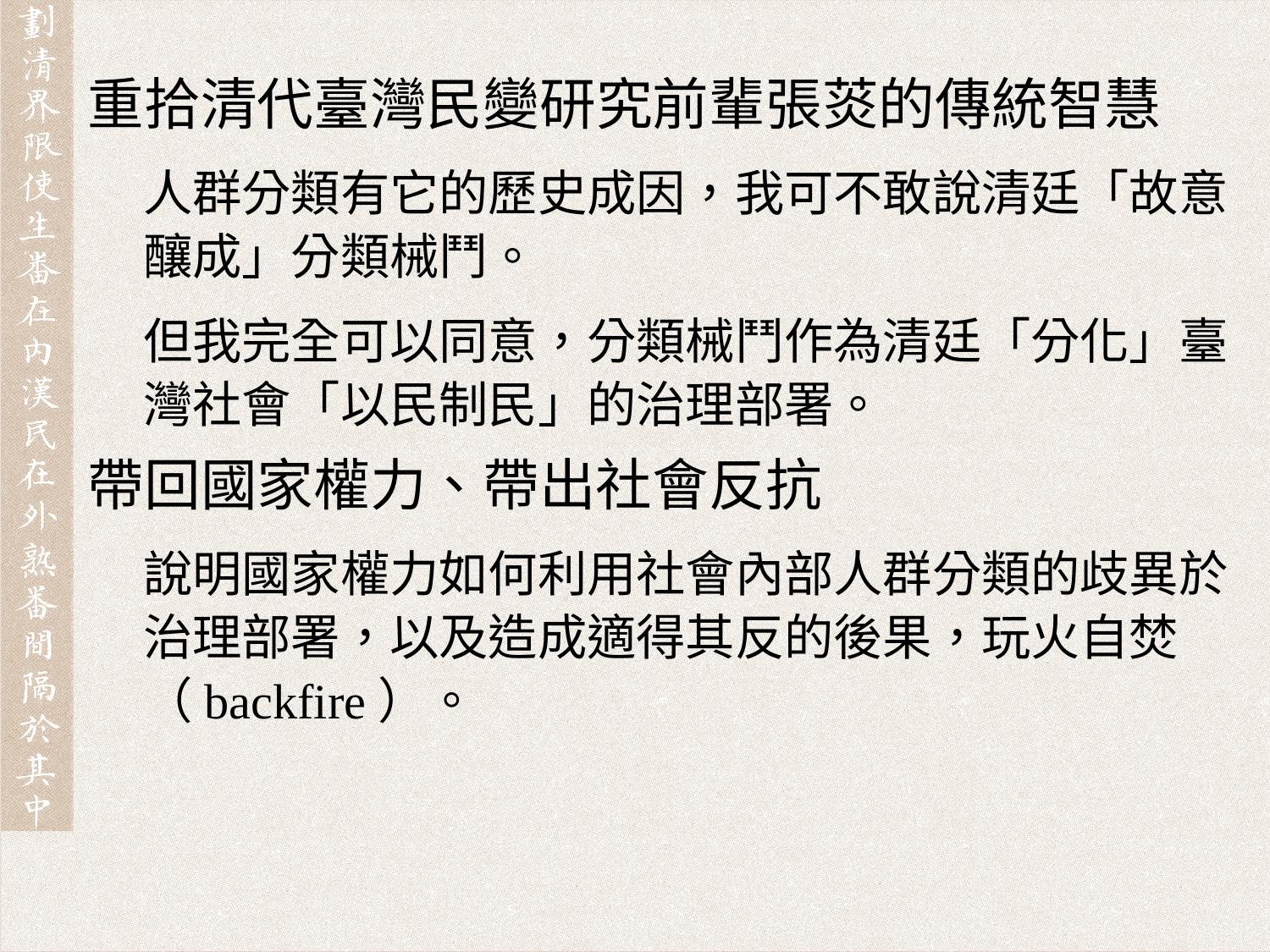

重拾清代臺灣民變研究前輩張菼的傳統智慧
人群分類有它的歷史成因，我可不敢說清廷「故意釀成」分類械鬥。
但我完全可以同意，分類械鬥作為清廷「分化」臺灣社會「以民制民」的治理部署。
帶回國家權力、帶出社會反抗
說明國家權力如何利用社會內部人群分類的歧異於治理部署，以及造成適得其反的後果，玩火自焚（backfire）。